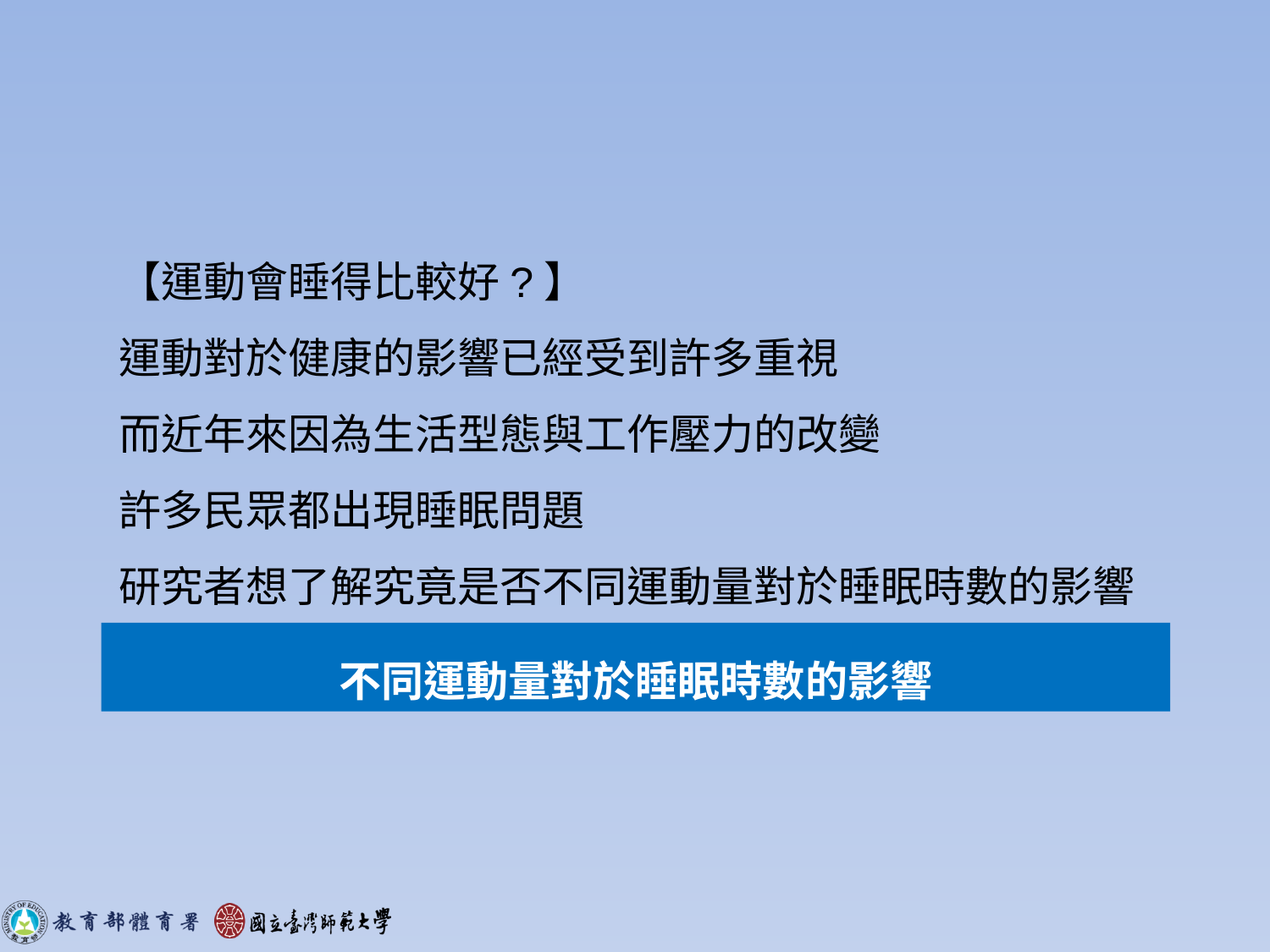

【運動會睡得比較好?】
運動對於健康的影響已經受到許多重視
而近年來因為生活型態與工作壓力的改變
許多民眾都出現睡眠問題
研究者想了解究竟是否不同運動量對於睡眠時數的影響
不同運動量對於睡眠時數的影響